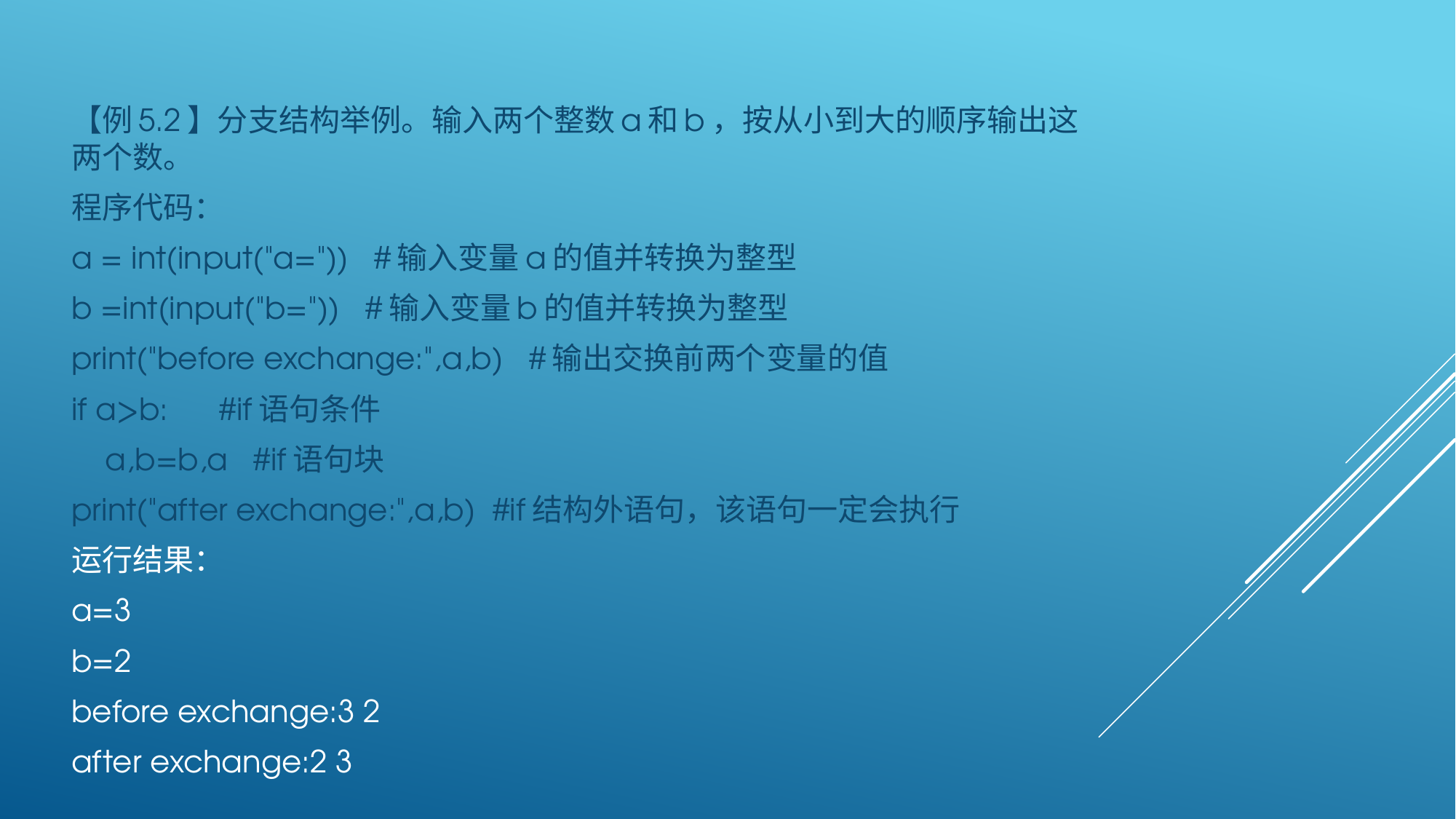

【例5.2】分支结构举例。输入两个整数a和b，按从小到大的顺序输出这两个数。
程序代码：
a = int(input("a="))   #输入变量a的值并转换为整型
b =int(input("b="))   #输入变量b的值并转换为整型
print("before exchange:",a,b)   #输出交换前两个变量的值
if a>b:      #if语句条件
    a,b=b,a   #if语句块
print("after exchange:",a,b)  #if结构外语句，该语句一定会执行
运行结果：
a=3
b=2
before exchange:3 2
after exchange:2 3